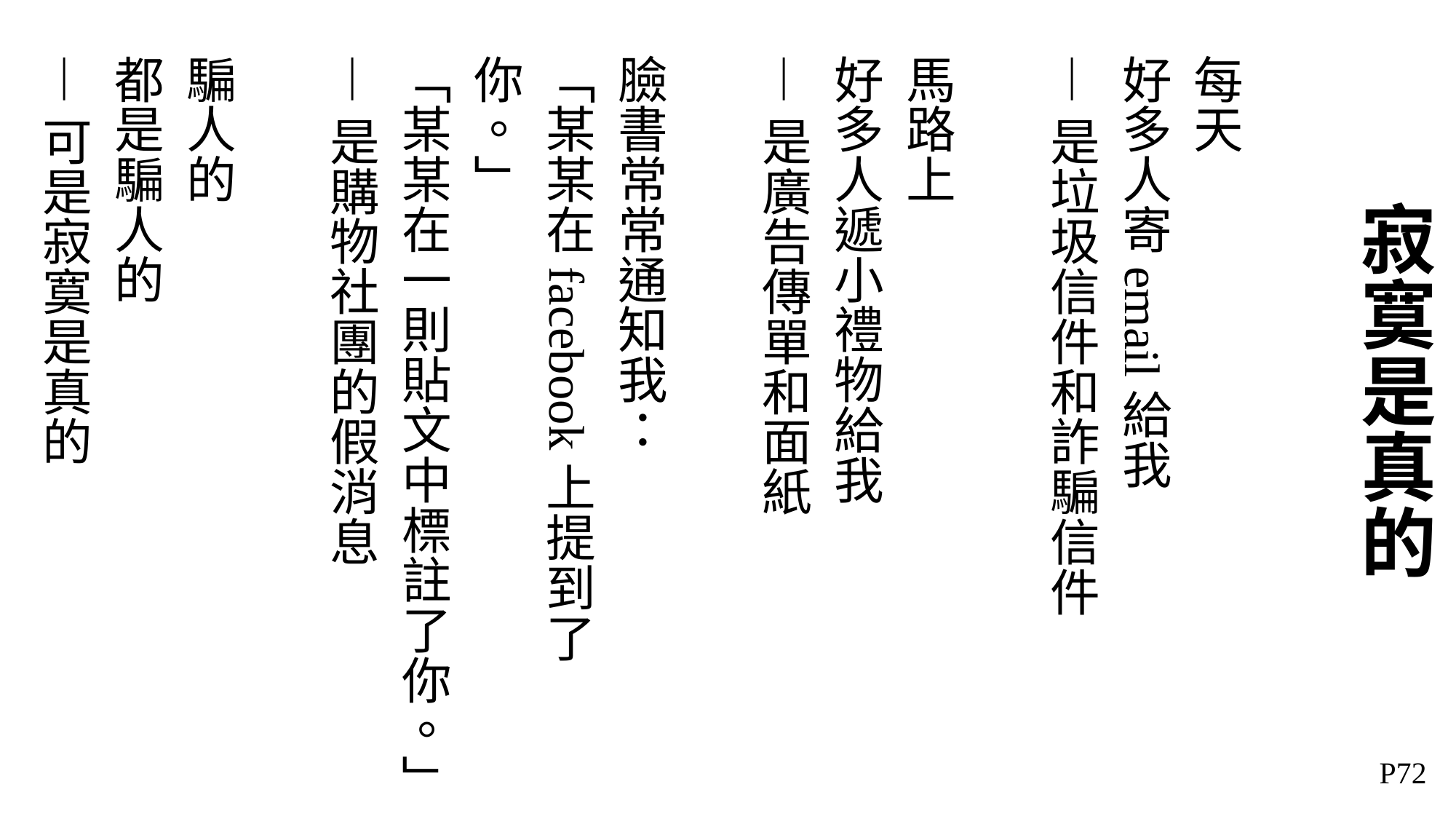

每天
好多人寄email給我
—是垃圾信件和詐騙信件

馬路上
好多人遞小禮物給我
—是廣告傳單和面紙

臉書常常通知我：
「某某在facebook上提到了你。」
「某某在一則貼文中標註了你。」
—是購物社團的假消息

騙人的
都是騙人的
—可是寂寞是真的
# 寂寞是真的
P72